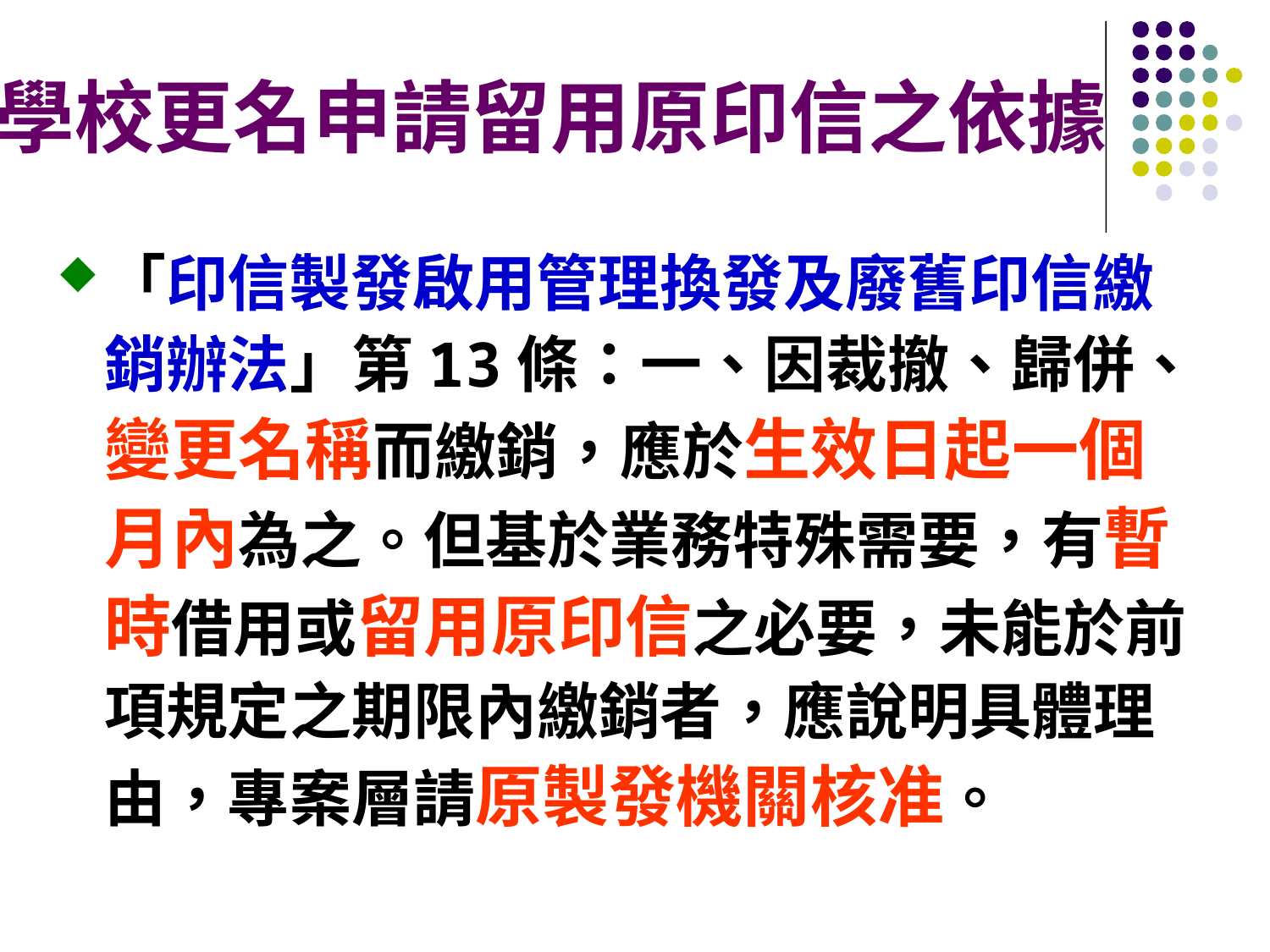

# 學校更名申請留用原印信之依據
「印信製發啟用管理換發及廢舊印信繳銷辦法」第13條：一、因裁撤、歸併、變更名稱而繳銷，應於生效日起一個月內為之。但基於業務特殊需要，有暫時借用或留用原印信之必要，未能於前項規定之期限內繳銷者，應說明具體理由，專案層請原製發機關核准。